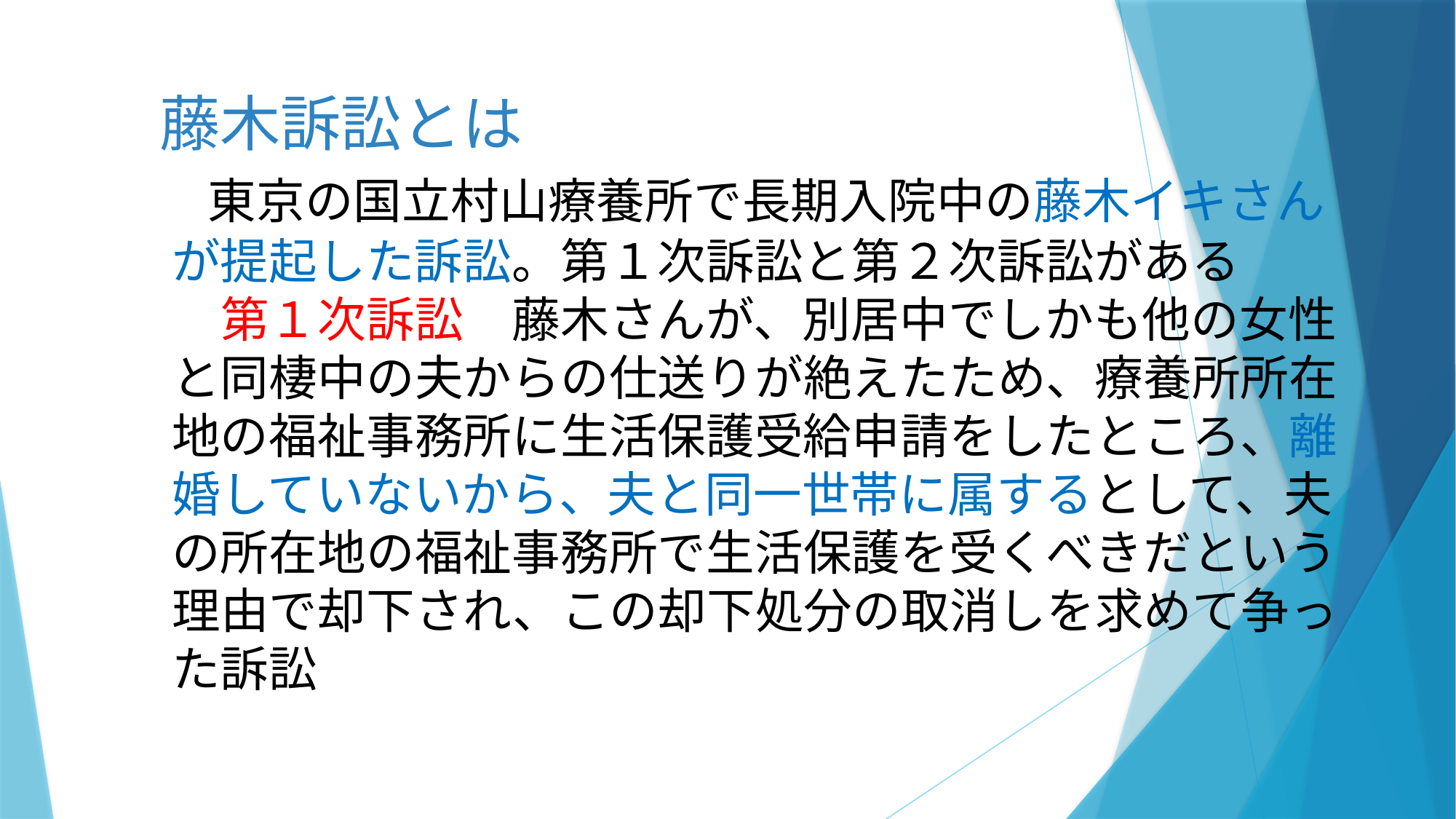

藤木訴訟とは
　　　　東京の国立村山療養所で長期入院中の藤木イキさん
　　　　が提起した訴訟。第１次訴訟と第２次訴訟がある
　　　　　第１次訴訟　藤木さんが、別居中でしかも他の女性
　　　　と同棲中の夫からの仕送りが絶えたため、療養所所在
　　　　地の福祉事務所に生活保護受給申請をしたところ、離
　　　　婚していないから、夫と同一世帯に属するとして、夫
　　　　の所在地の福祉事務所で生活保護を受くべきだという
　　　　理由で却下され、この却下処分の取消しを求めて争っ
　　　　た訴訟